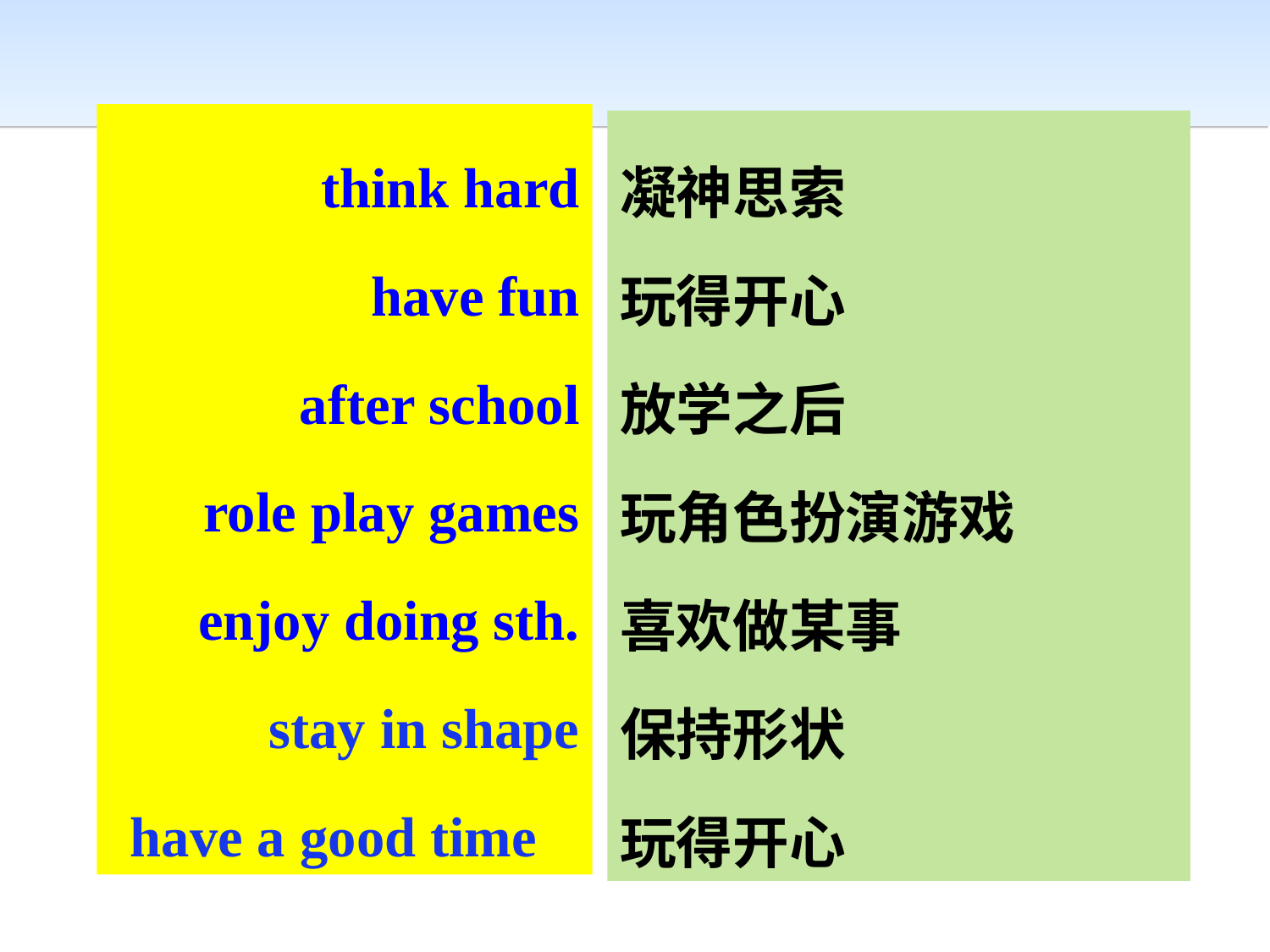

think hard
 have fun
after school
role play games
 enjoy doing sth.
stay in shape
have a good time
凝神思索
玩得开心
放学之后
玩角色扮演游戏
喜欢做某事
保持形状
玩得开心